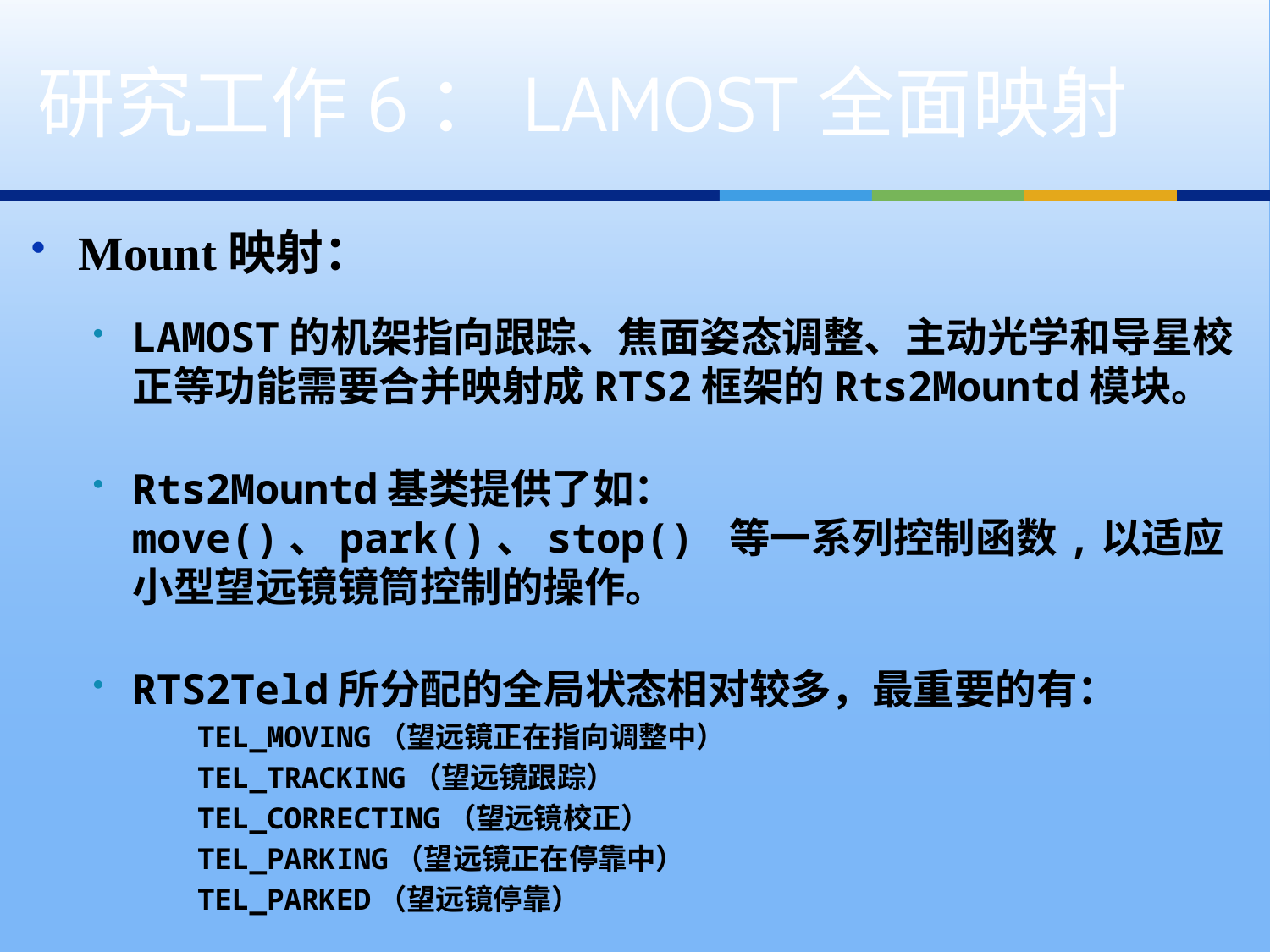

# 研究工作6：LAMOST全面映射
Mount映射：

LAMOST的机架指向跟踪、焦面姿态调整、主动光学和导星校正等功能需要合并映射成RTS2框架的Rts2Mountd模块。

Rts2Mountd基类提供了如：move()、park()、stop() 等一系列控制函数,以适应小型望远镜镜筒控制的操作。

RTS2Teld所分配的全局状态相对较多，最重要的有：
TEL_MOVING（望远镜正在指向调整中）
TEL_TRACKING（望远镜跟踪）
TEL_CORRECTING（望远镜校正）
TEL_PARKING（望远镜正在停靠中）
TEL_PARKED（望远镜停靠）